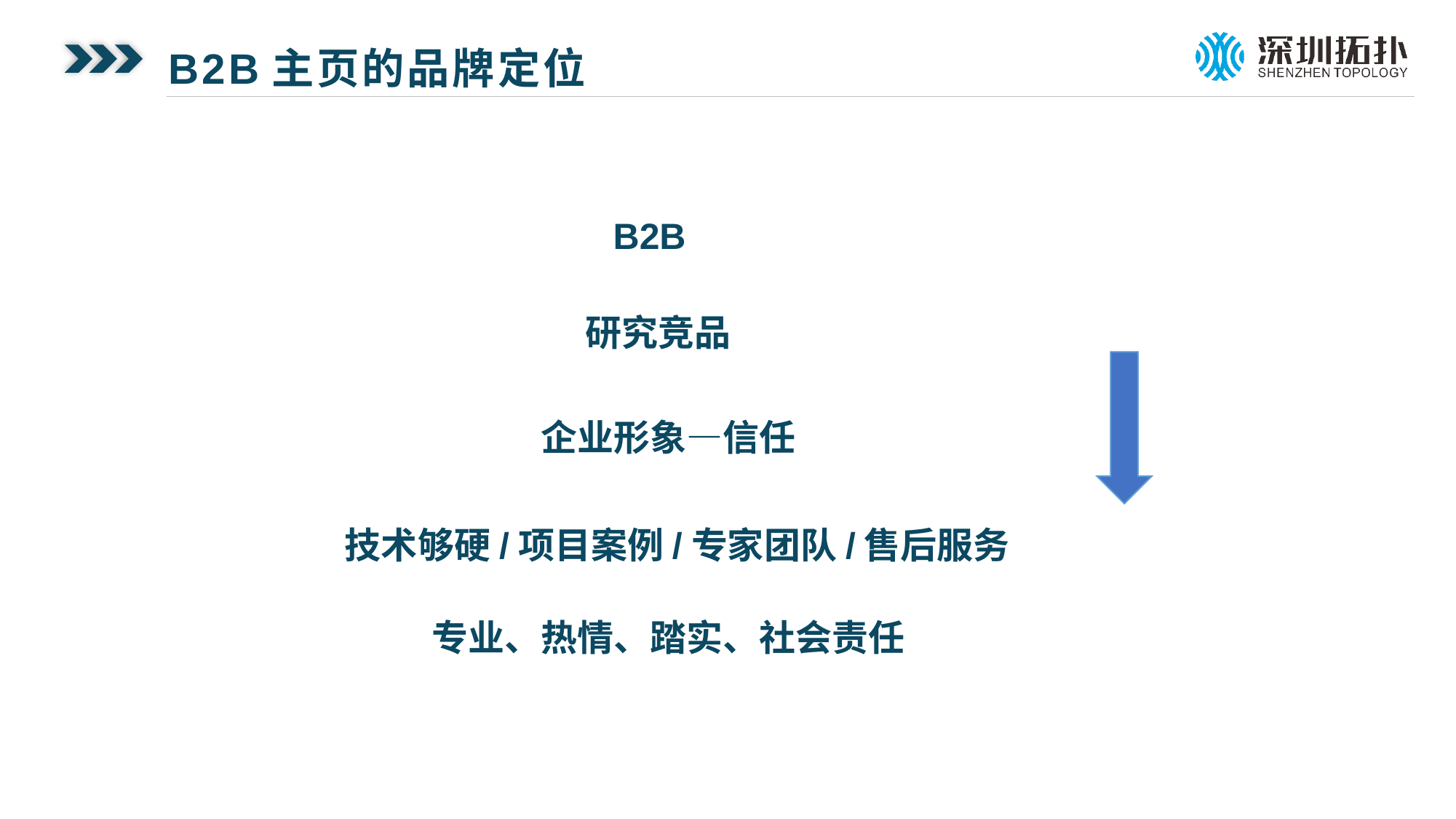

B2B主页的品牌定位

B2B
研究竞品

企业形象—信任
技术够硬/项目案例/专家团队/售后服务
专业、热情、踏实、社会责任